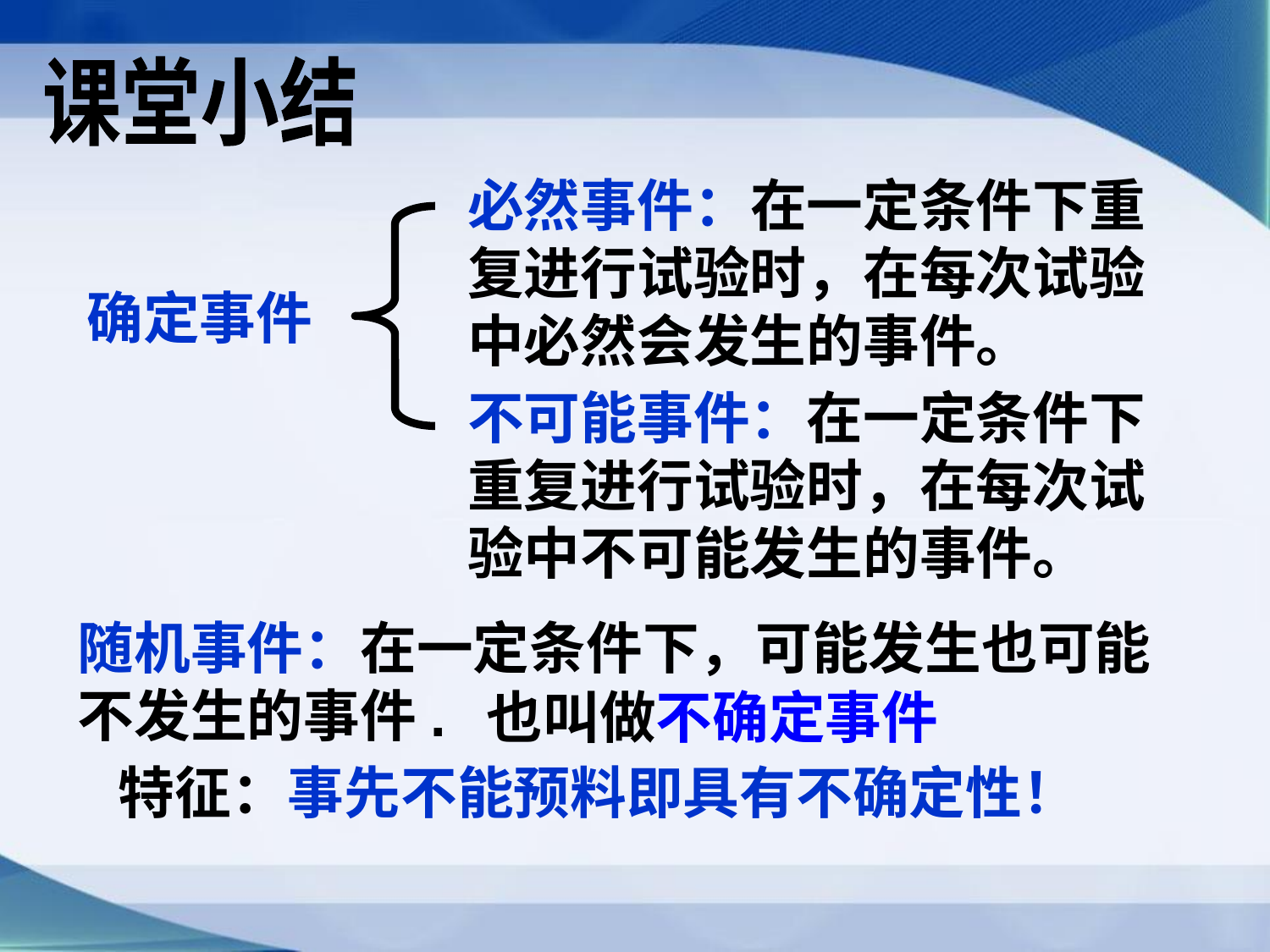

课堂小结
必然事件：在一定条件下重复进行试验时，在每次试验中必然会发生的事件。

确定事件
不可能事件：在一定条件下重复进行试验时，在每次试验中不可能发生的事件。
随机事件：在一定条件下，可能发生也可能不发生的事件.
也叫做不确定事件
特征：事先不能预料即具有不确定性！